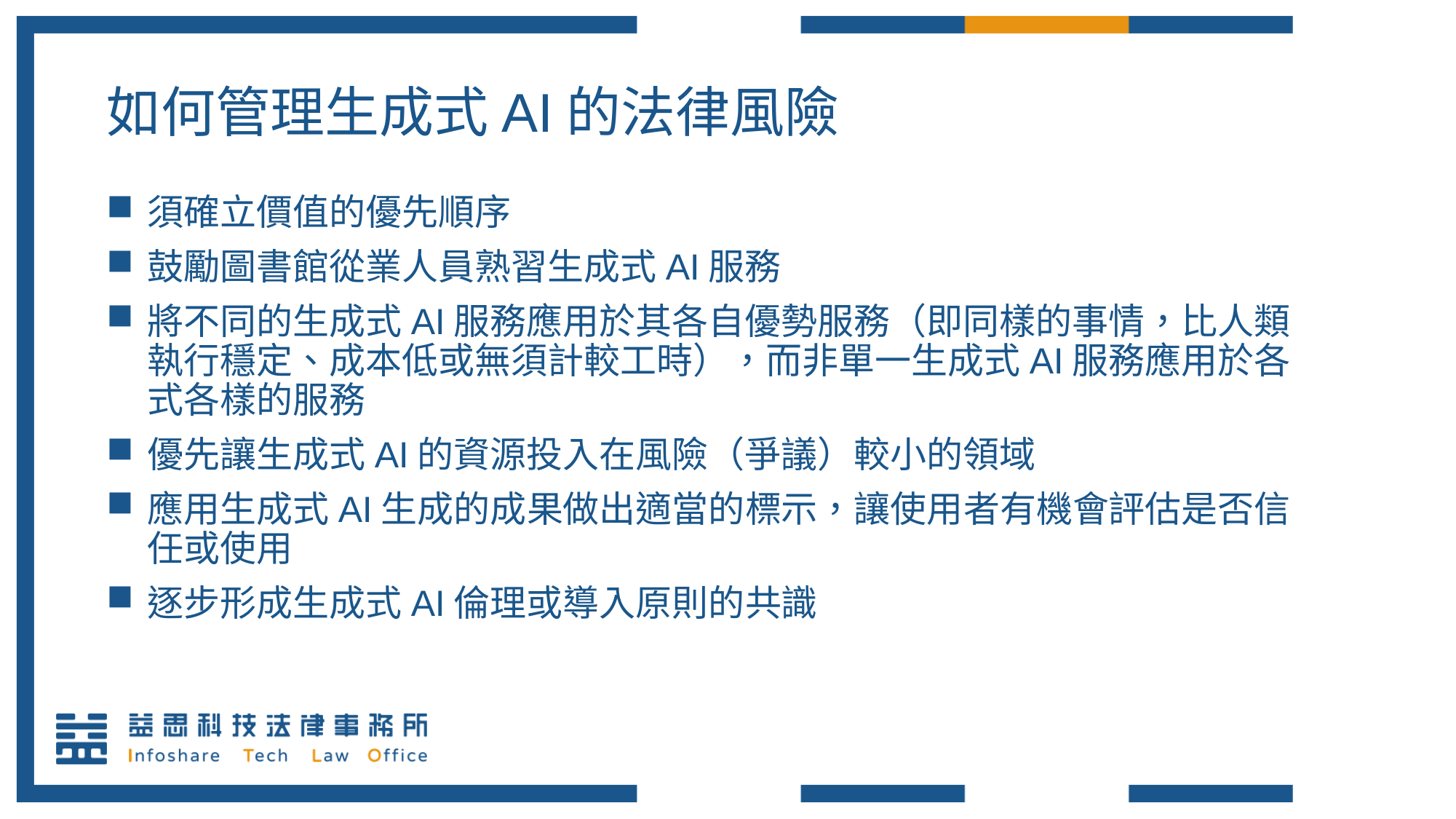

如何管理生成式AI的法律風險
須確立價值的優先順序
鼓勵圖書館從業人員熟習生成式AI服務
將不同的生成式AI服務應用於其各自優勢服務（即同樣的事情，比人類執行穩定、成本低或無須計較工時），而非單一生成式AI服務應用於各式各樣的服務
優先讓生成式AI的資源投入在風險（爭議）較小的領域
應用生成式AI生成的成果做出適當的標示，讓使用者有機會評估是否信任或使用
逐步形成生成式AI倫理或導入原則的共識